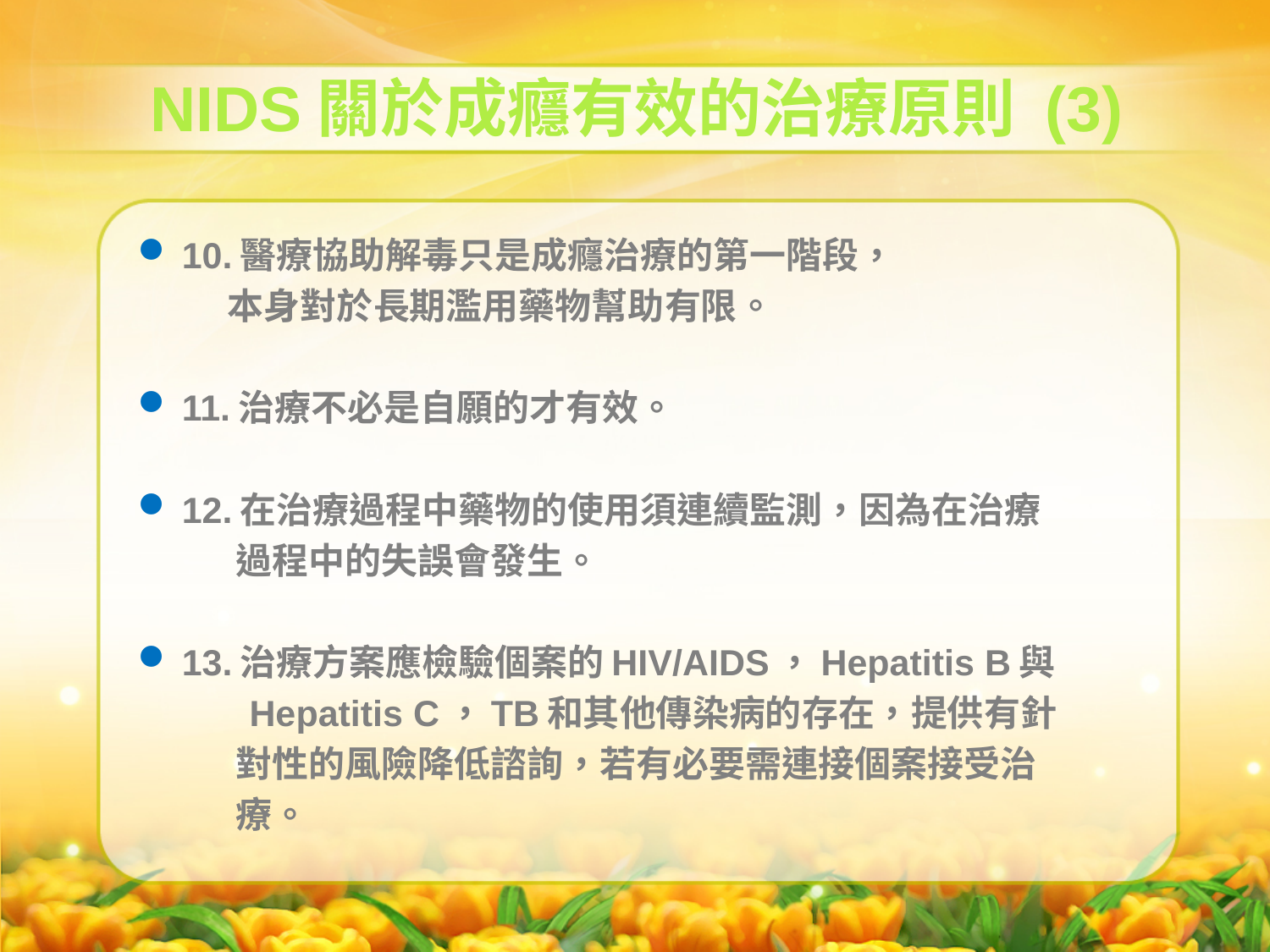

NIDS關於成癮有效的治療原則 (3)
10.醫療協助解毒只是成癮治療的第一階段，
          本身對於長期濫用藥物幫助有限。

11.治療不必是自願的才有效。

12.在治療過程中藥物的使用須連續監測，因為在治療
           過程中的失誤會發生。

13.治療方案應檢驗個案的HIV/AIDS，Hepatitis B與
           Hepatitis C，TB和其他傳染病的存在，提供有針
           對性的風險降低諮詢，若有必要需連接個案接受治
           療。